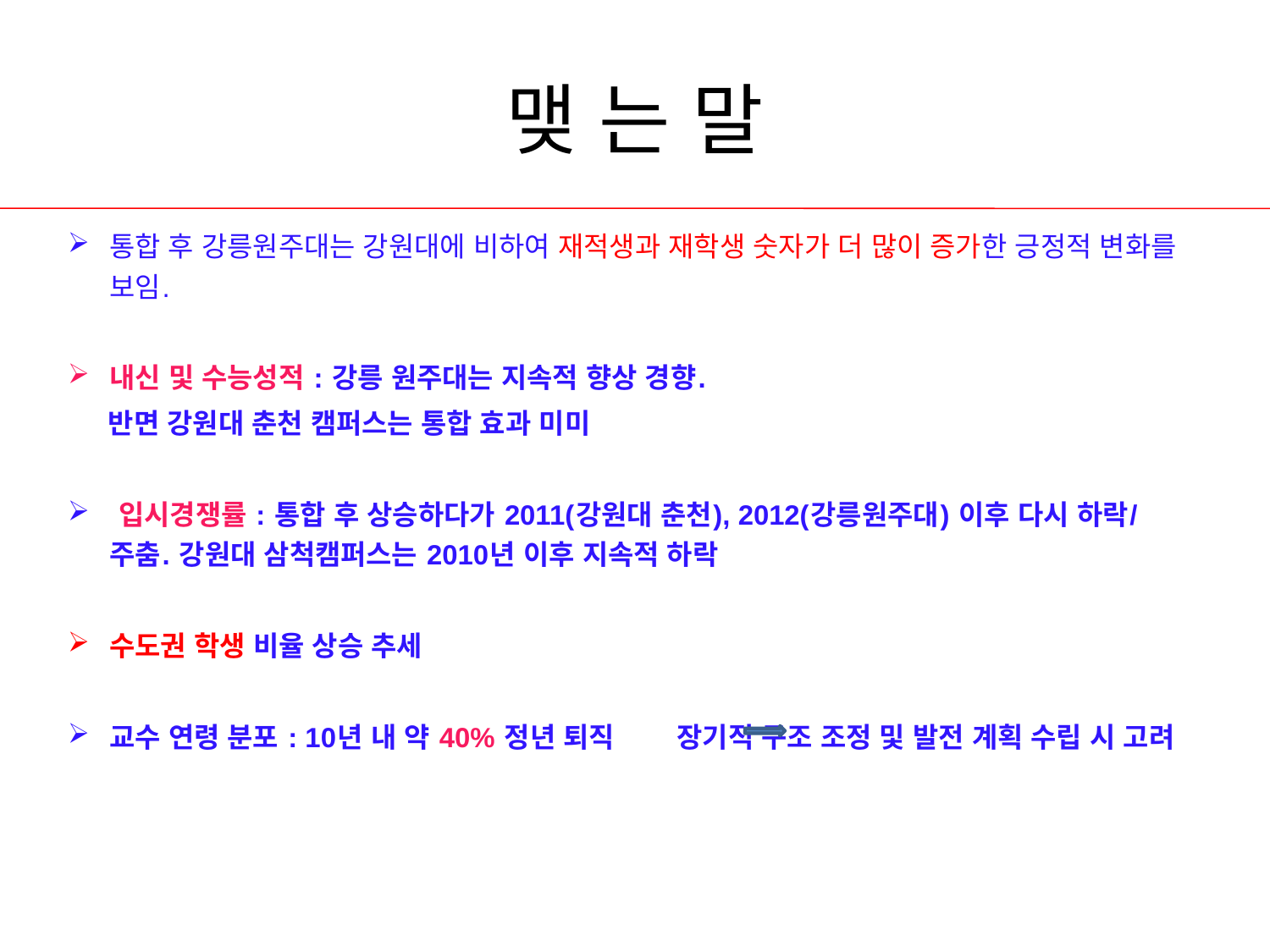

# 맺 는 말
통합 후 강릉원주대는 강원대에 비하여 재적생과 재학생 숫자가 더 많이 증가한 긍정적 변화를 보임.

내신 및 수능성적 : 강릉 원주대는 지속적 향상 경향.
     반면 강원대 춘천 캠퍼스는 통합 효과 미미

 입시경쟁률 : 통합 후 상승하다가 2011(강원대 춘천), 2012(강릉원주대) 이후 다시 하락/주춤. 강원대 삼척캠퍼스는 2010년 이후 지속적 하락

수도권 학생 비율 상승 추세

교수 연령 분포 : 10년 내 약 40% 정년 퇴직        장기적 구조 조정 및 발전 계획 수립 시 고려